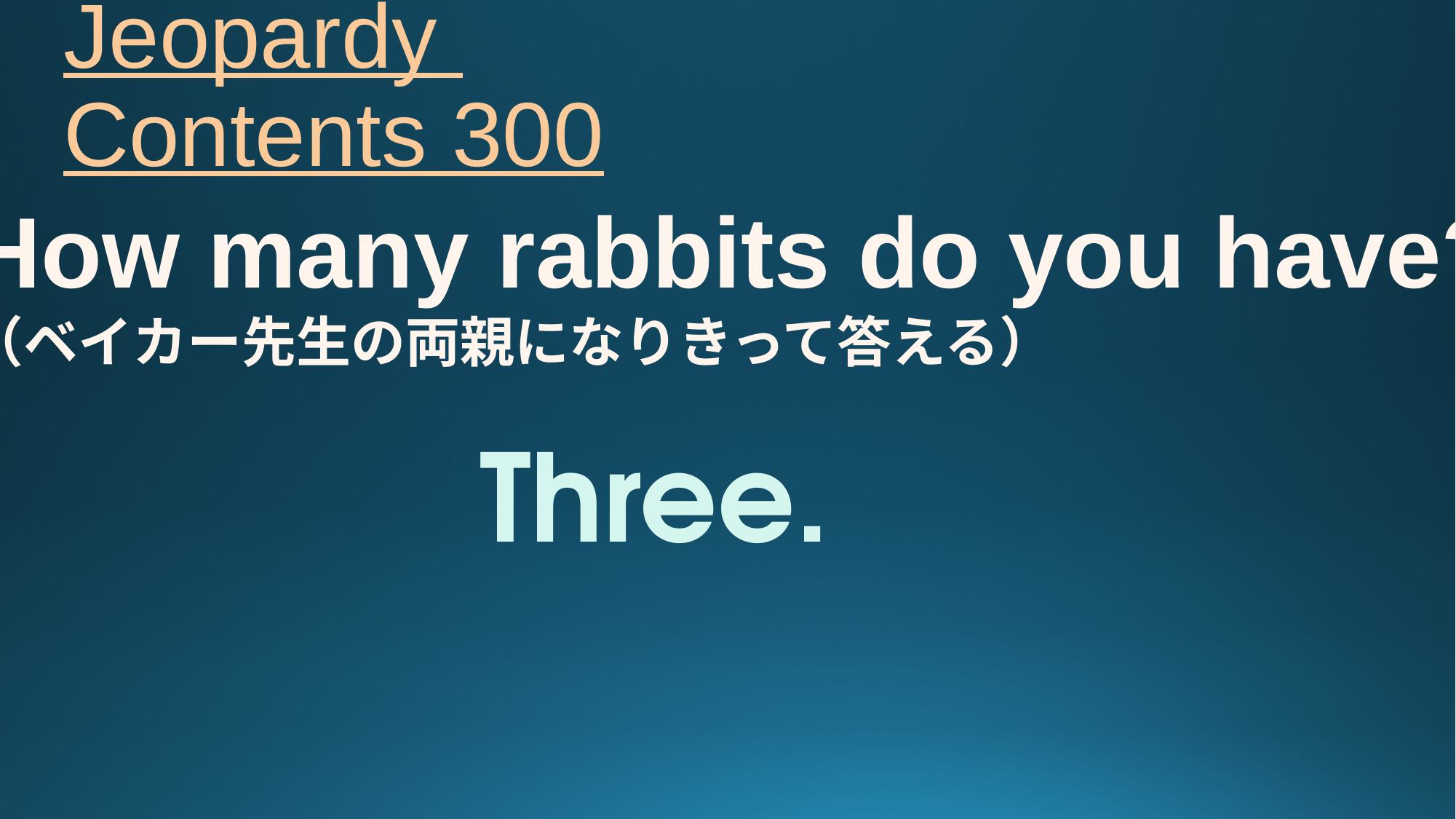

# Jeopardy Contents 300
How many rabbits do you have?
（ベイカー先生の両親になりきって答える）
Three.